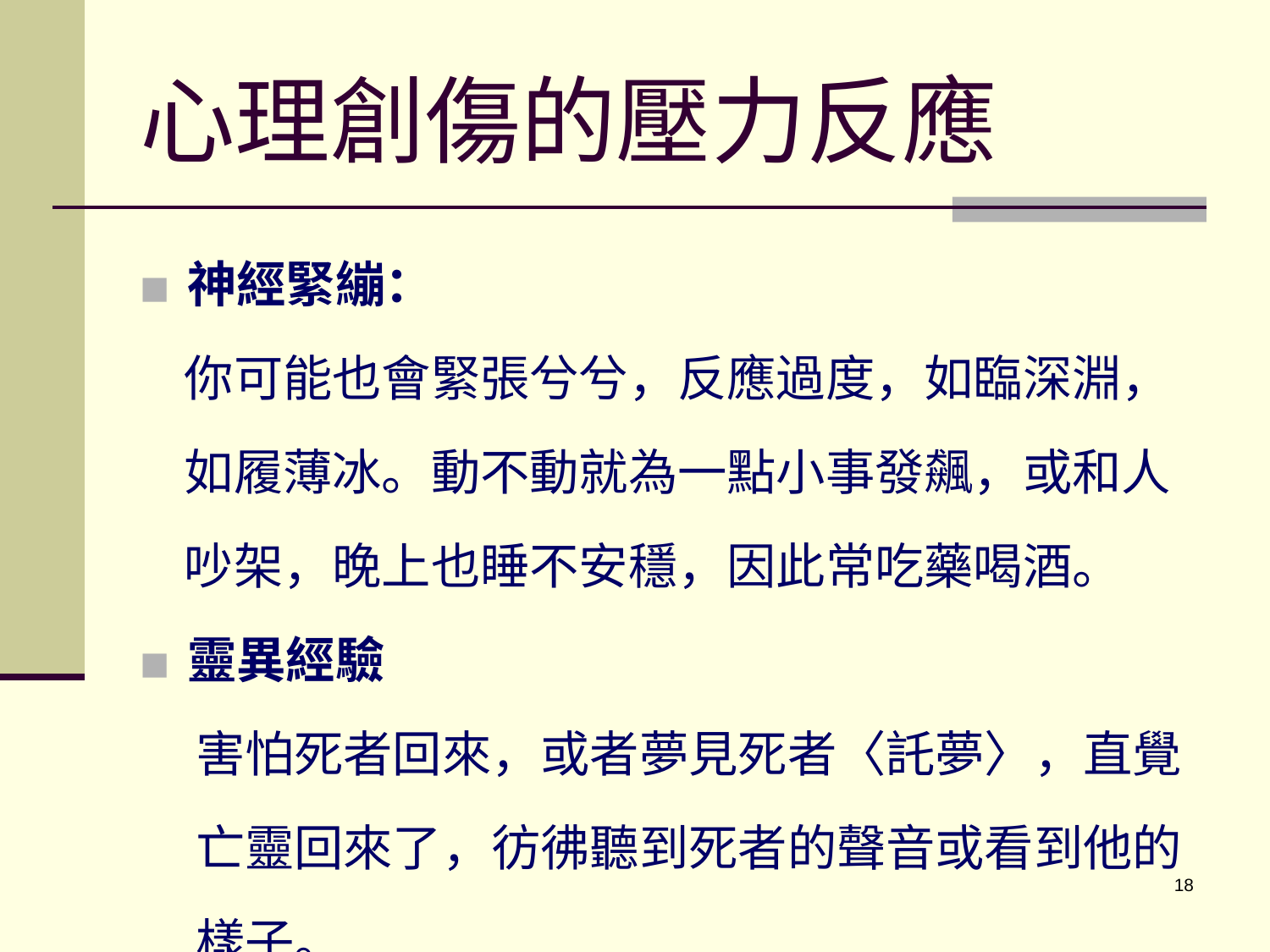

# 心理創傷的壓力反應
神經緊繃：
   你可能也會緊張兮兮，反應過度，如臨深淵，
   如履薄冰。動不動就為一點小事發飆，或和人
   吵架，晚上也睡不安穩，因此常吃藥喝酒。
靈異經驗
    害怕死者回來，或者夢見死者〈託夢〉，直覺
    亡靈回來了，彷彿聽到死者的聲音或看到他的
    樣子。
18